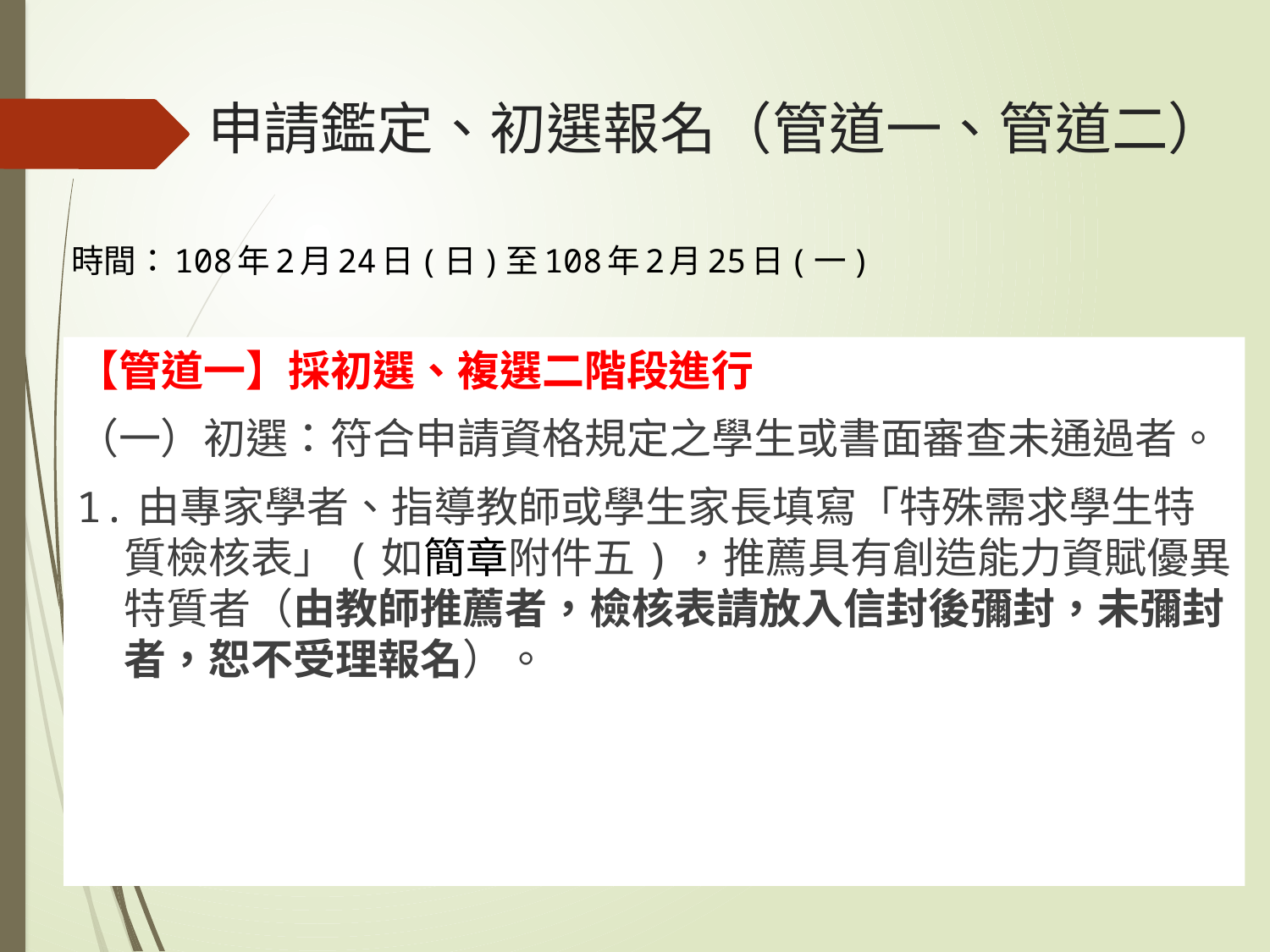

# 申請鑑定、初選報名（管道一、管道二）
時間：108年2月24日(日)至108年2月25日(一)
【管道一】採初選、複選二階段進行
（一）初選：符合申請資格規定之學生或書面審查未通過者。
1.由專家學者、指導教師或學生家長填寫「特殊需求學生特質檢核表」(如簡章附件五)，推薦具有創造能力資賦優異特質者（由教師推薦者，檢核表請放入信封後彌封，未彌封者，恕不受理報名）。